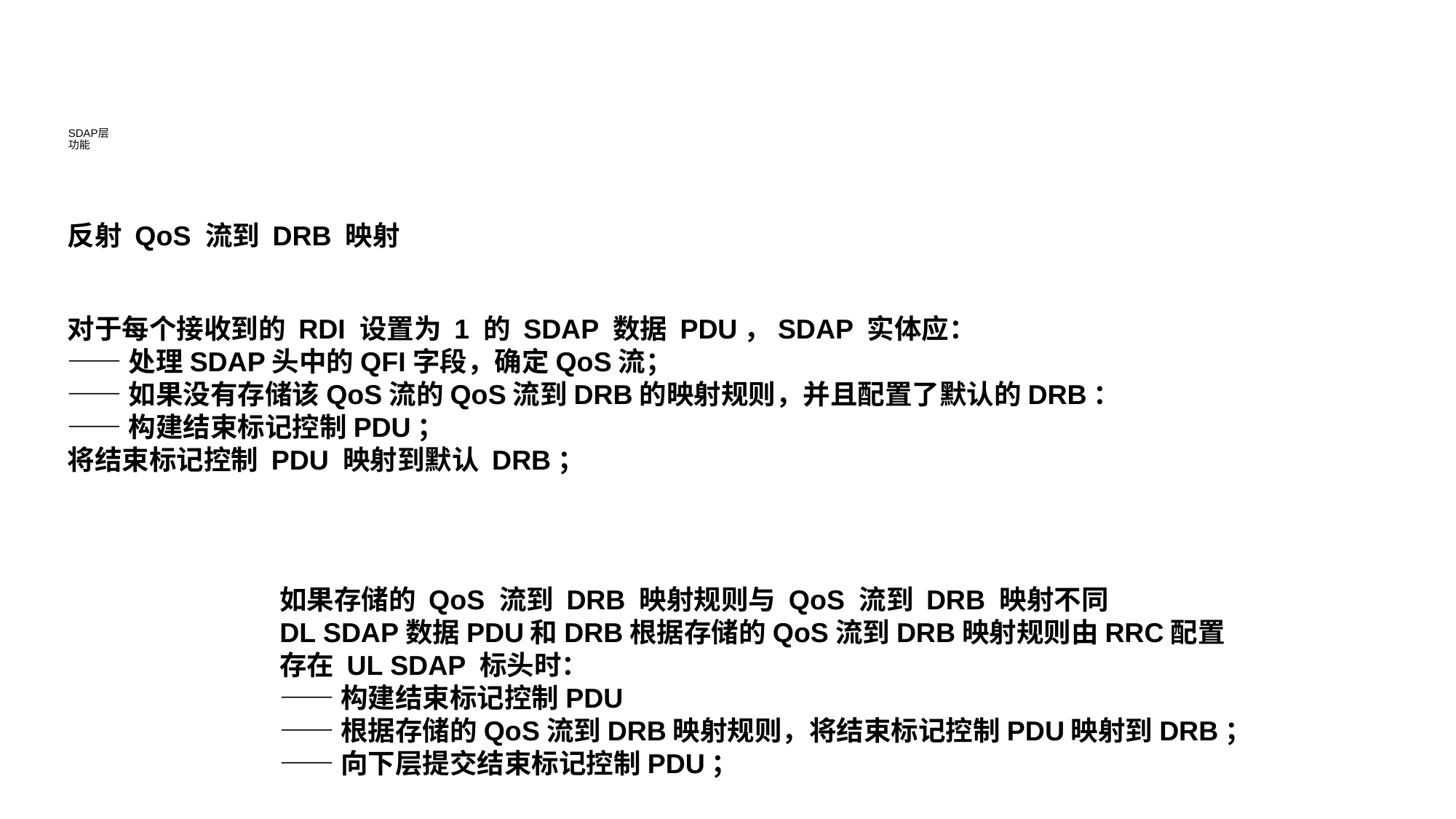

# SDAP层 功能

反射 QoS 流到 DRB 映射
对于每个接收到的 RDI 设置为 1 的 SDAP 数据 PDU，SDAP 实体应：
——处理SDAP头中的QFI字段，确定QoS流；
——如果没有存储该QoS流的QoS流到DRB的映射规则，并且配置了默认的DRB：
——构建结束标记控制PDU；
将结束标记控制 PDU 映射到默认 DRB；

如果存储的 QoS 流到 DRB 映射规则与 QoS 流到 DRB 映射不同
DL SDAP数据PDU和DRB根据存储的QoS流到DRB映射规则由RRC配置
存在 UL SDAP 标头时：
——构建结束标记控制PDU
——根据存储的QoS流到DRB映射规则，将结束标记控制PDU映射到DRB；
——向下层提交结束标记控制PDU；